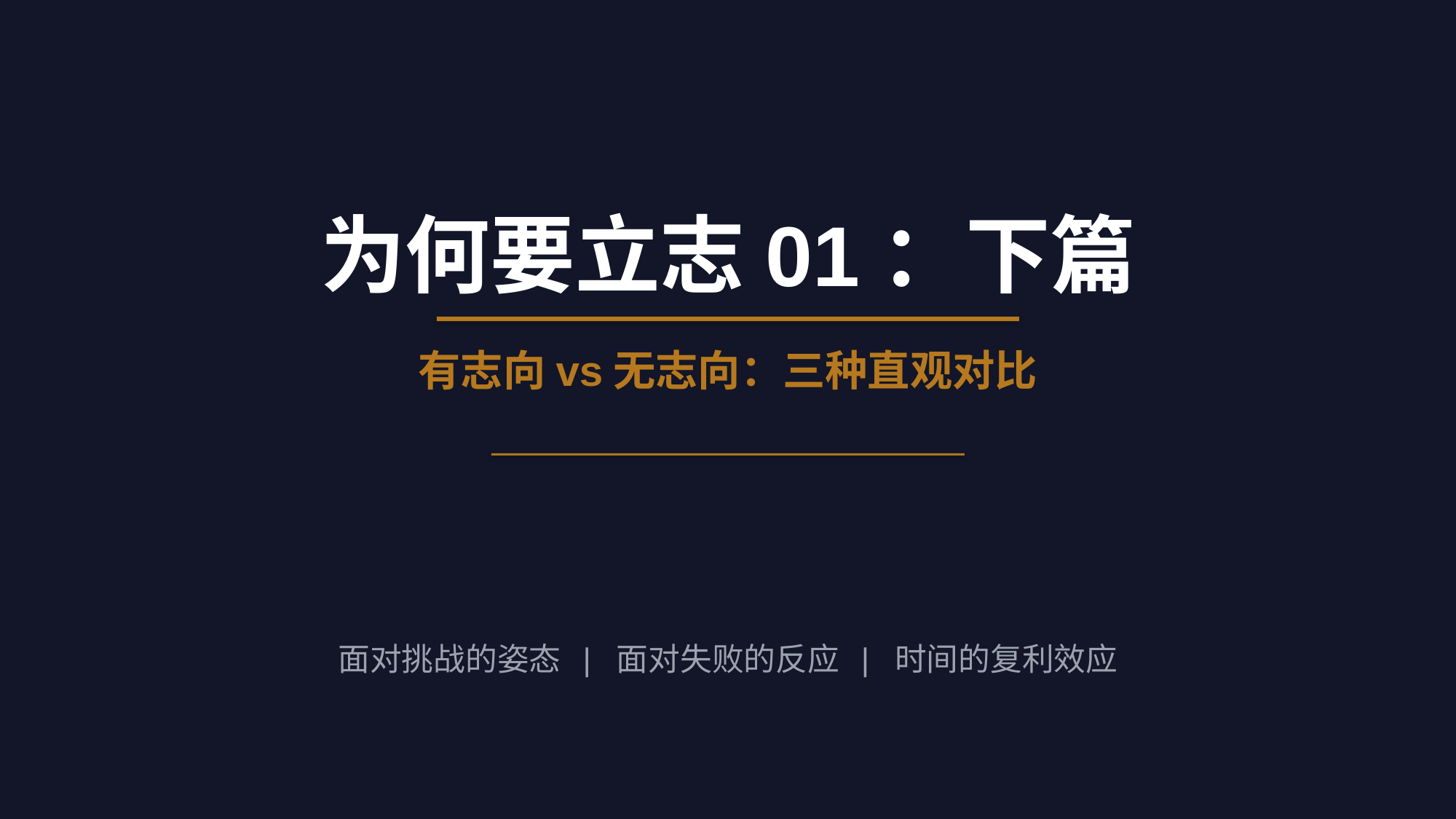

为何要立志01：下篇

有志向vs无志向：三种直观对比

面对挑战的姿态  |  面对失败的反应  |  时间的复利效应